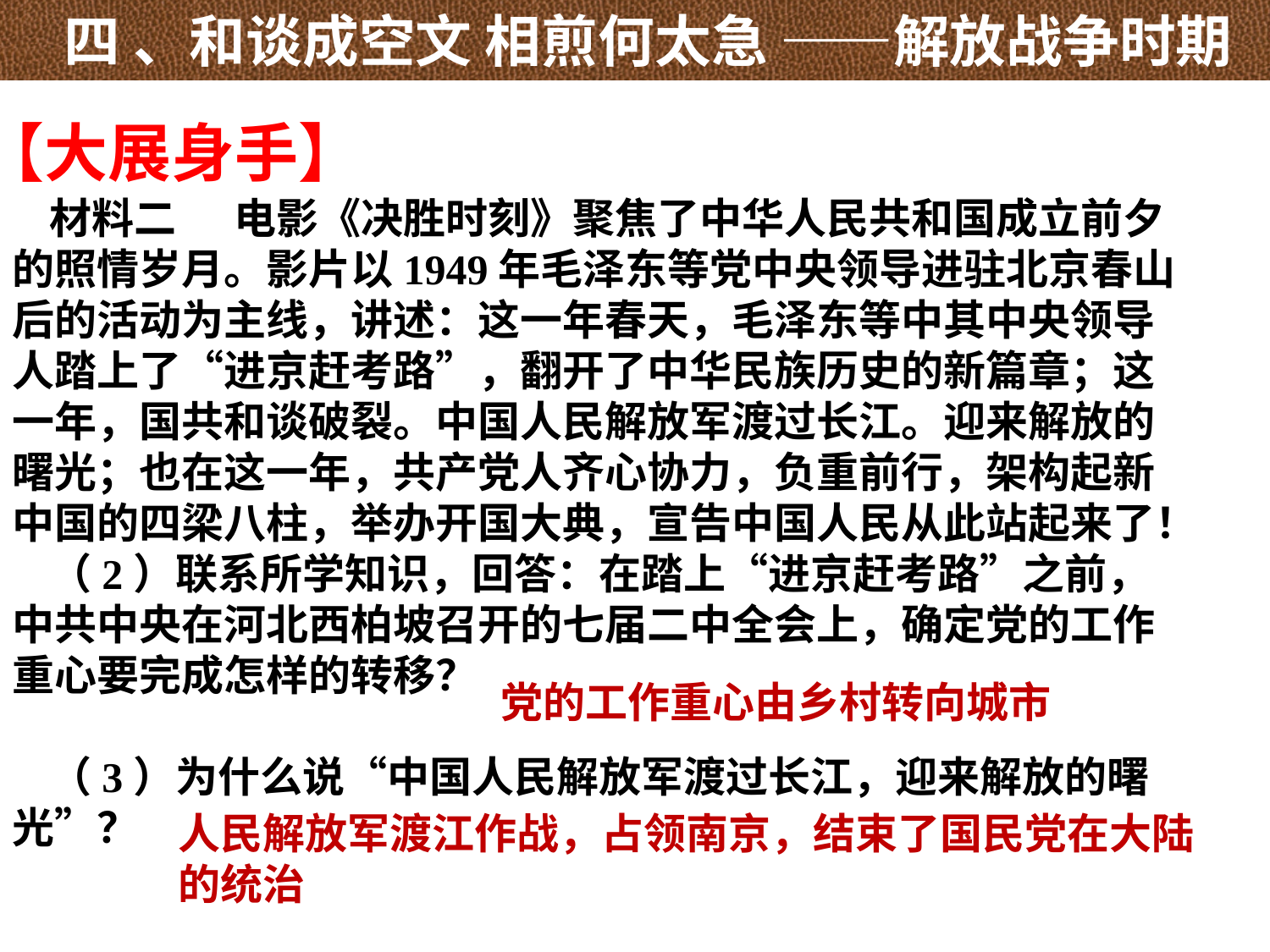

四 、和谈成空文 相煎何太急 ——解放战争时期
# 【大展身手】
材料二      电影《决胜时刻》聚焦了中华人民共和国成立前夕的照情岁月。影片以1949年毛泽东等党中央领导进驻北京春山后的活动为主线，讲述：这一年春天，毛泽东等中其中央领导人踏上了“进京赶考路”，翻开了中华民族历史的新篇章；这一年，国共和谈破裂。中国人民解放军渡过长江。迎来解放的曙光；也在这一年，共产党人齐心协力，负重前行，架构起新中国的四梁八柱，举办开国大典，宣告中国人民从此站起来了！
（2）联系所学知识，回答：在踏上“进京赶考路”之前，中共中央在河北西柏坡召开的七届二中全会上，确定党的工作重心要完成怎样的转移？

（3）为什么说“中国人民解放军渡过长江，迎来解放的曙光”？
党的工作重心由乡村转向城市
人民解放军渡江作战，占领南京，结束了国民党在大陆的统治